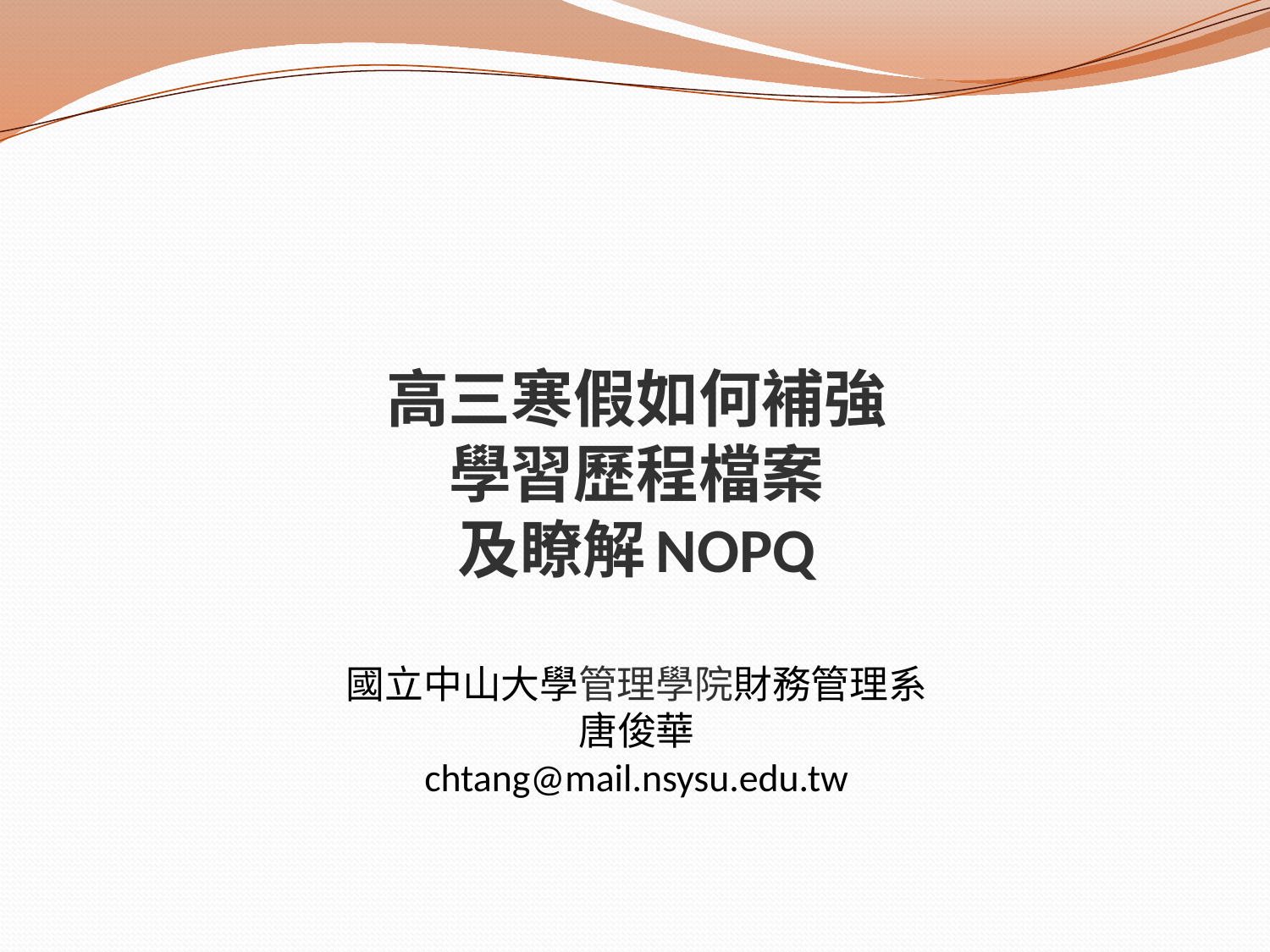

# 高三寒假如何補強 學習歷程檔案 及瞭解NOPQ 國立中山大學管理學院財務管理系 唐俊華 chtang@mail.nsysu.edu.tw